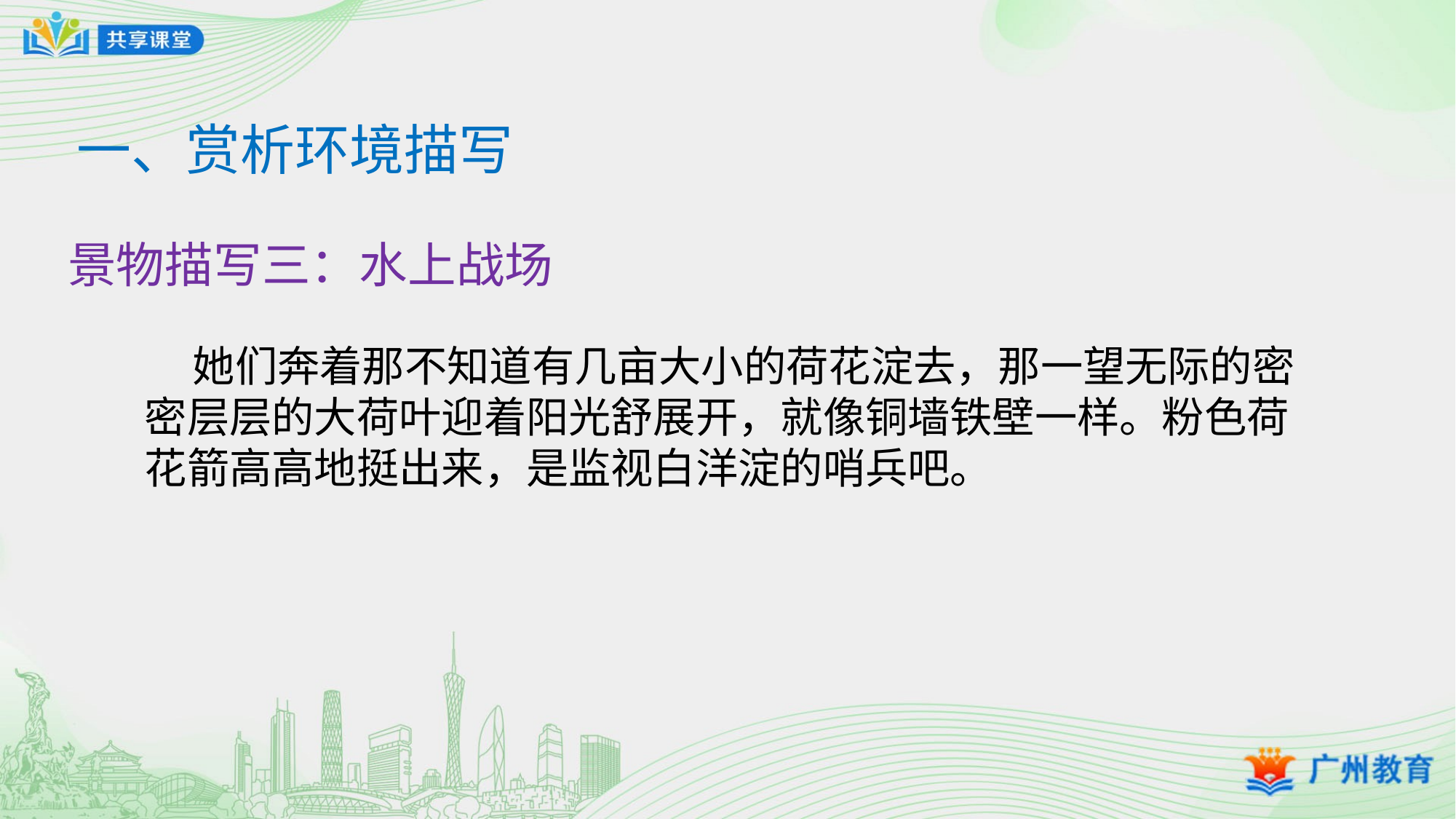

一、赏析环境描写
景物描写三：水上战场
    她们奔着那不知道有几亩大小的荷花淀去，那一望无际的密密层层的大荷叶迎着阳光舒展开，就像铜墙铁壁一样。粉色荷花箭高高地挺出来，是监视白洋淀的哨兵吧。